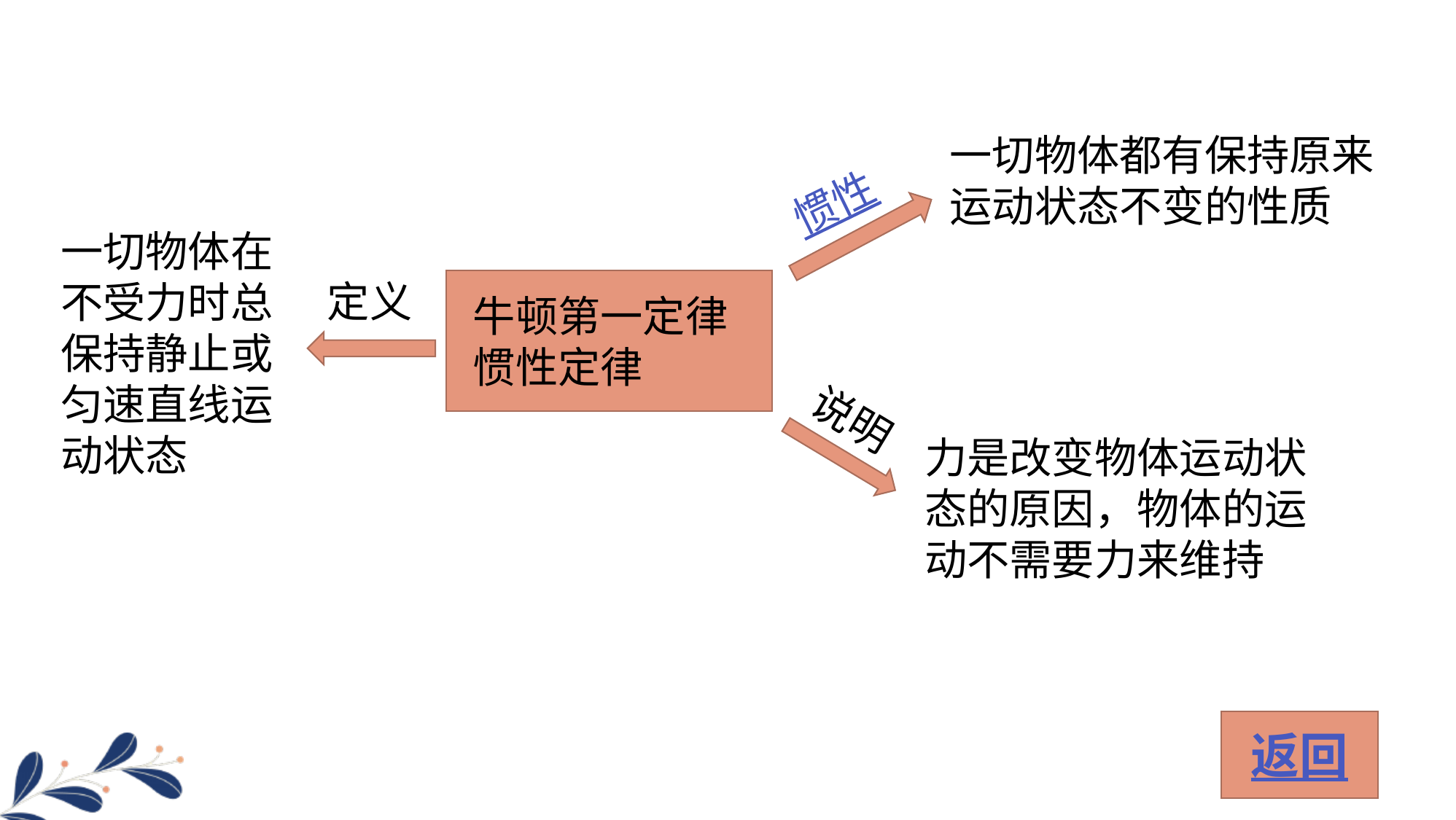

一切物体都有保持原来运动状态不变的性质
惯性

一切物体在不受力时总保持静止或匀速直线运动状态
定义

牛顿第一定律
惯性定律

说明
力是改变物体运动状态的原因，物体的运动不需要力来维持

返回